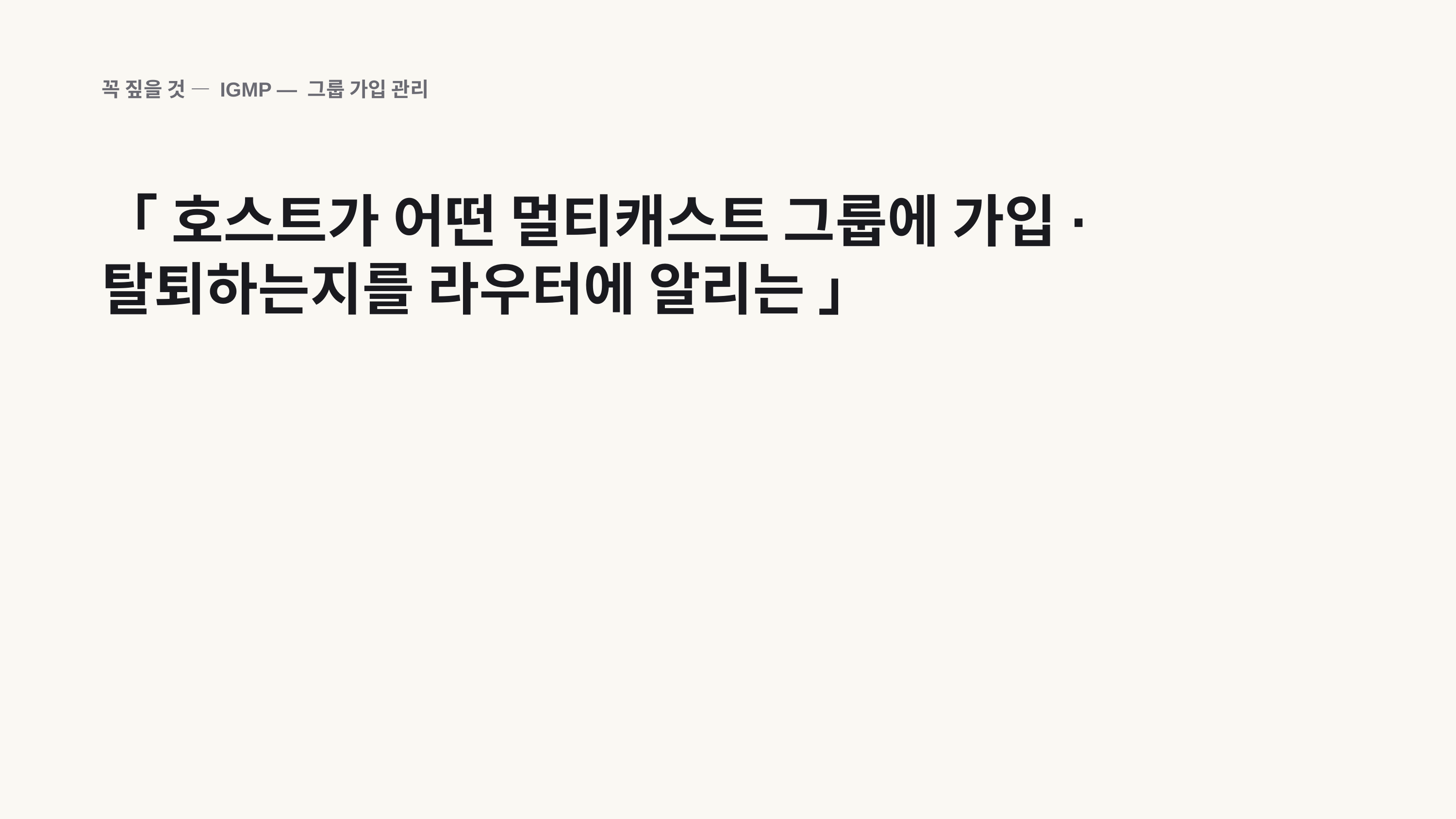

꼭 짚을 것 — IGMP — 그룹 가입 관리
「 호스트가 어떤 멀티캐스트 그룹에 가입·탈퇴하는지를 라우터에 알리는 」